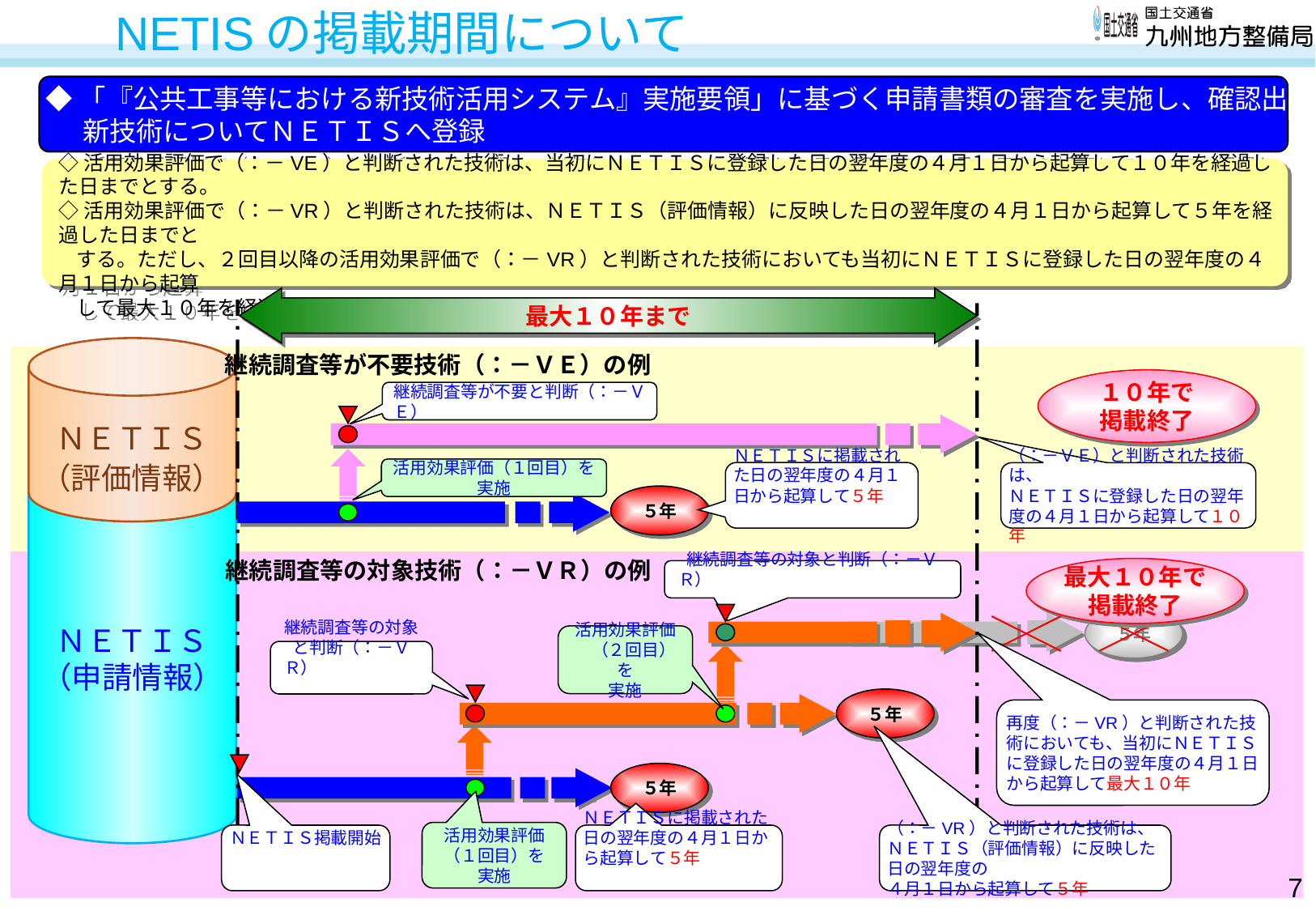

NETISの掲載期間について
◆「『公共工事等における新技術活用システム』実施要領」に基づく申請書類の審査を実施し、確認出来た
     新技術についてＮＥＴＩＳへ登録
◇ＮＥＴＩＳへの掲載期間は、ＮＥＴＩＳに掲載された日の翌年度の４月１日から起算して５年を経過した日までとする。
◇活用効果評価で（：－VE）と判断された技術は、当初にＮＥＴＩＳに登録した日の翌年度の４月１日から起算して１０年を経過した日までとする。
◇活用効果評価で（：－VR）と判断された技術は、ＮＥＴＩＳ（評価情報）に反映した日の翌年度の４月１日から起算して５年を経過した日までと
   する。ただし、２回目以降の活用効果評価で（：－VR）と判断された技術においても当初にＮＥＴＩＳに登録した日の翌年度の４月１日から起算
   して最大１０年を経過した日までとする。

最大１０年まで

継続調査等が不要技術（：－ＶＥ）の例

１０年で
掲載終了

ＮＥＴＩＳ
継続調査等が不要と判断（：－ＶＥ）
（評価情報）

活用効果評価（１回目）を実施
ＮＥＴＩＳに掲載された日の翌年度の４月１日から起算して５年
（：－ＶＥ）と判断された技術は、
ＮＥＴＩＳに登録した日の翌年度の４月１日から起算して１０年
５年

ＮＥＴＩＳ
（申請情報）

継続調査等の対象技術（：－ＶＲ）の例

最大１０年で
掲載終了
継続調査等の対象と判断（：－ＶＲ）

５年

活用効果評価　（２回目）を
実施
継続調査等の対象と判断（：－ＶＲ）

５年

再度（：－VR）と判断された技術においても、当初にＮＥＴＩＳに登録した日の翌年度の４月１日から起算して最大１０年

５年

活用効果評価
（１回目）を
実施
（：－VR）と判断された技術は、ＮＥＴＩＳ（評価情報）に反映した日の翌年度の
４月１日から起算して５年
ＮＥＴＩＳ掲載開始
ＮＥＴＩＳに掲載された日の翌年度の４月１日から起算して５年
7